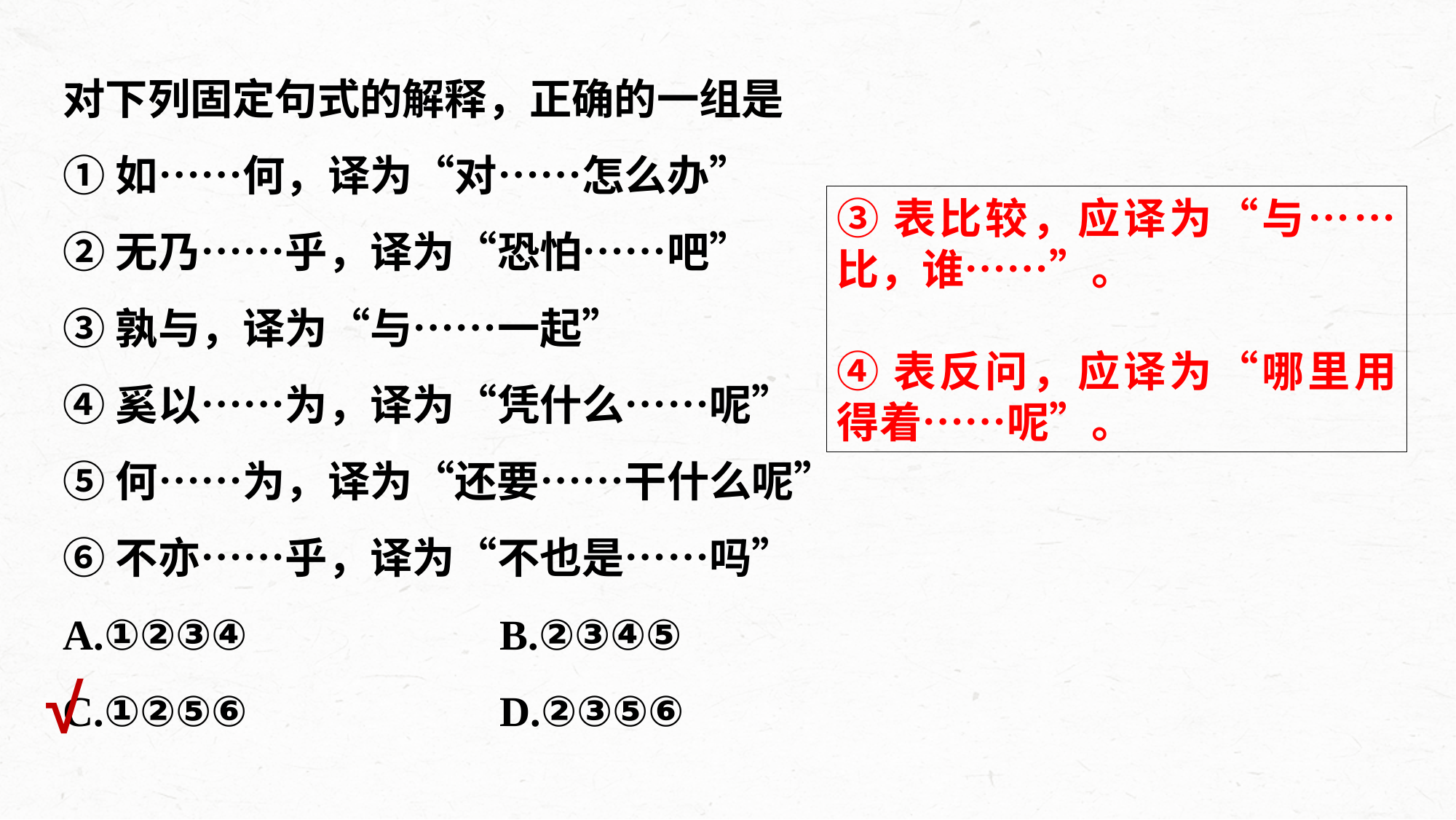

对下列固定句式的解释，正确的一组是
①如……何，译为“对……怎么办”
②无乃……乎，译为“恐怕……吧”
③孰与，译为“与……一起”
④奚以……为，译为“凭什么……呢”
⑤何……为，译为“还要……干什么呢”
⑥不亦……乎，译为“不也是……吗”
A.①②③④  			B.②③④⑤
C.①②⑤⑥  			D.②③⑤⑥
③表比较，应译为“与……比，谁……”。

④表反问，应译为“哪里用得着……呢”。
√